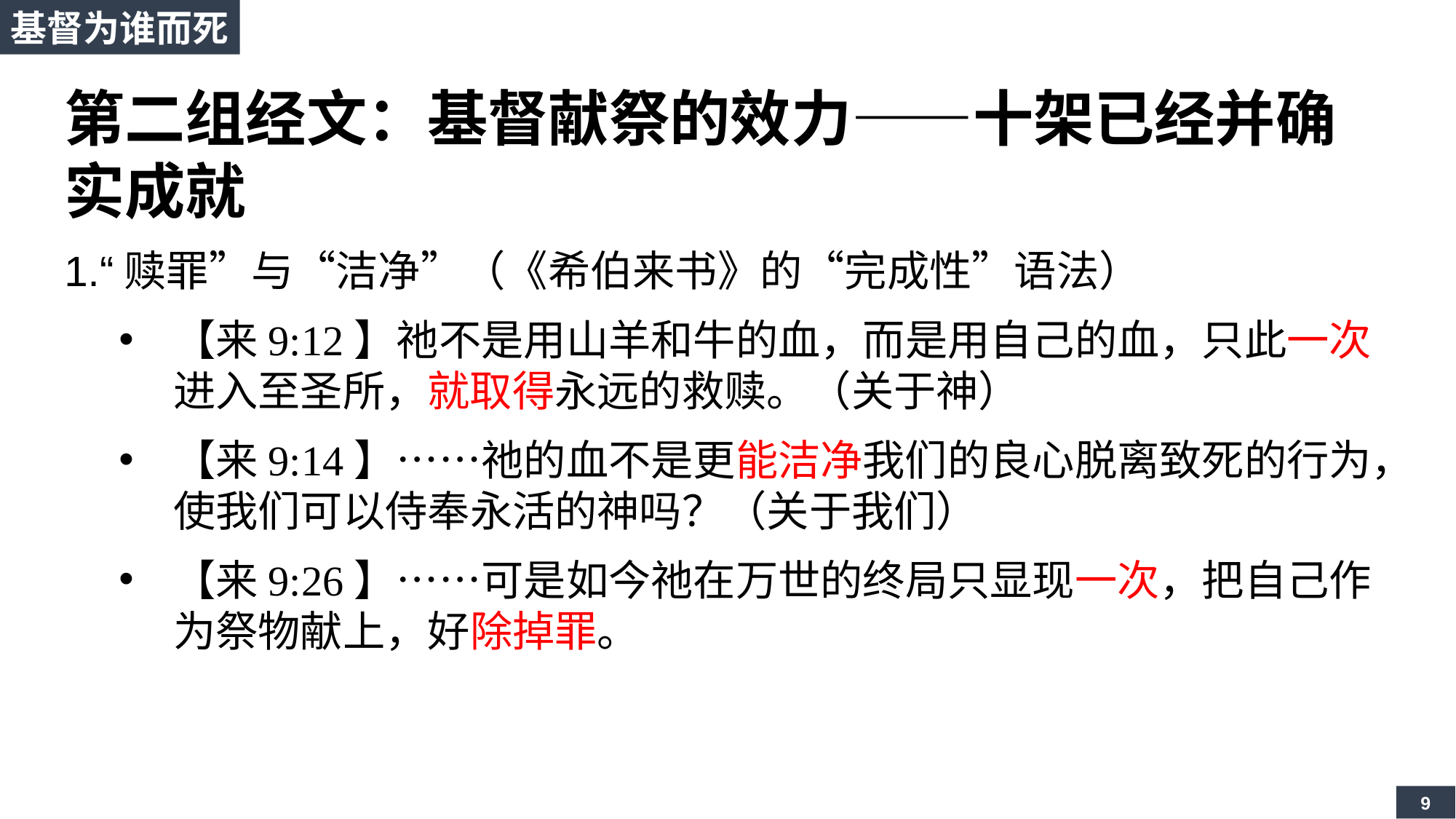

基督为谁而死
第二组经文：基督献祭的效力——十架已经并确实成就
1.“赎罪”与“洁净”（《希伯来书》的“完成性”语法）
【来9:12】祂不是用山羊和牛的血，而是用自己的血，只此一次进入至圣所，就取得永远的救赎。（关于神）
【来9:14】……祂的血不是更能洁净我们的良心脱离致死的行为，使我们可以侍奉永活的神吗？（关于我们）
【来9:26】……可是如今祂在万世的终局只显现一次，把自己作为祭物献上，好除掉罪。
9